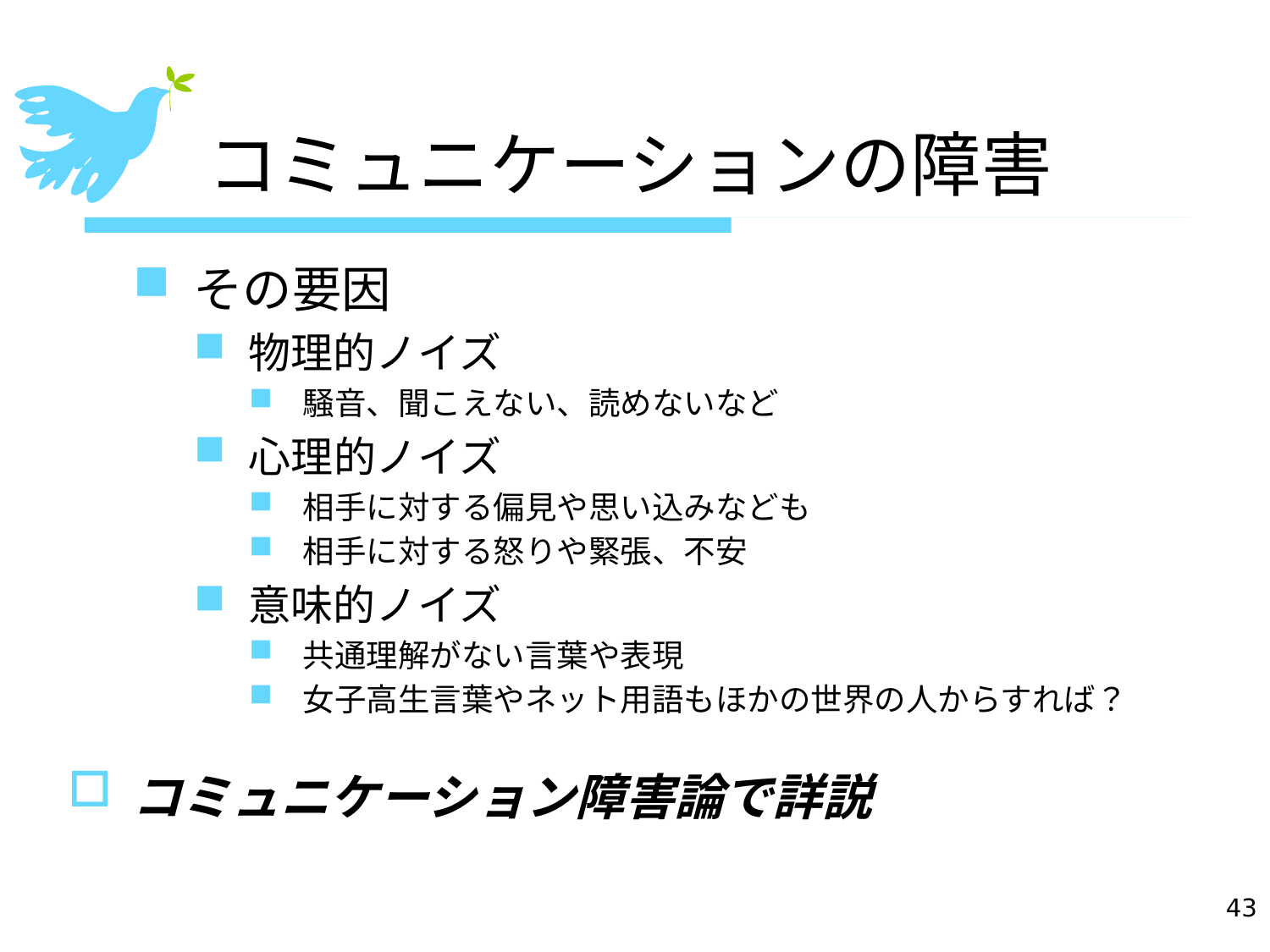

# コミュニケーションの障害
その要因
物理的ノイズ
騒音、聞こえない、読めないなど
心理的ノイズ
相手に対する偏見や思い込みなども
相手に対する怒りや緊張、不安
意味的ノイズ
共通理解がない言葉や表現
女子高生言葉やネット用語もほかの世界の人からすれば？
コミュニケーション障害論で詳説
43